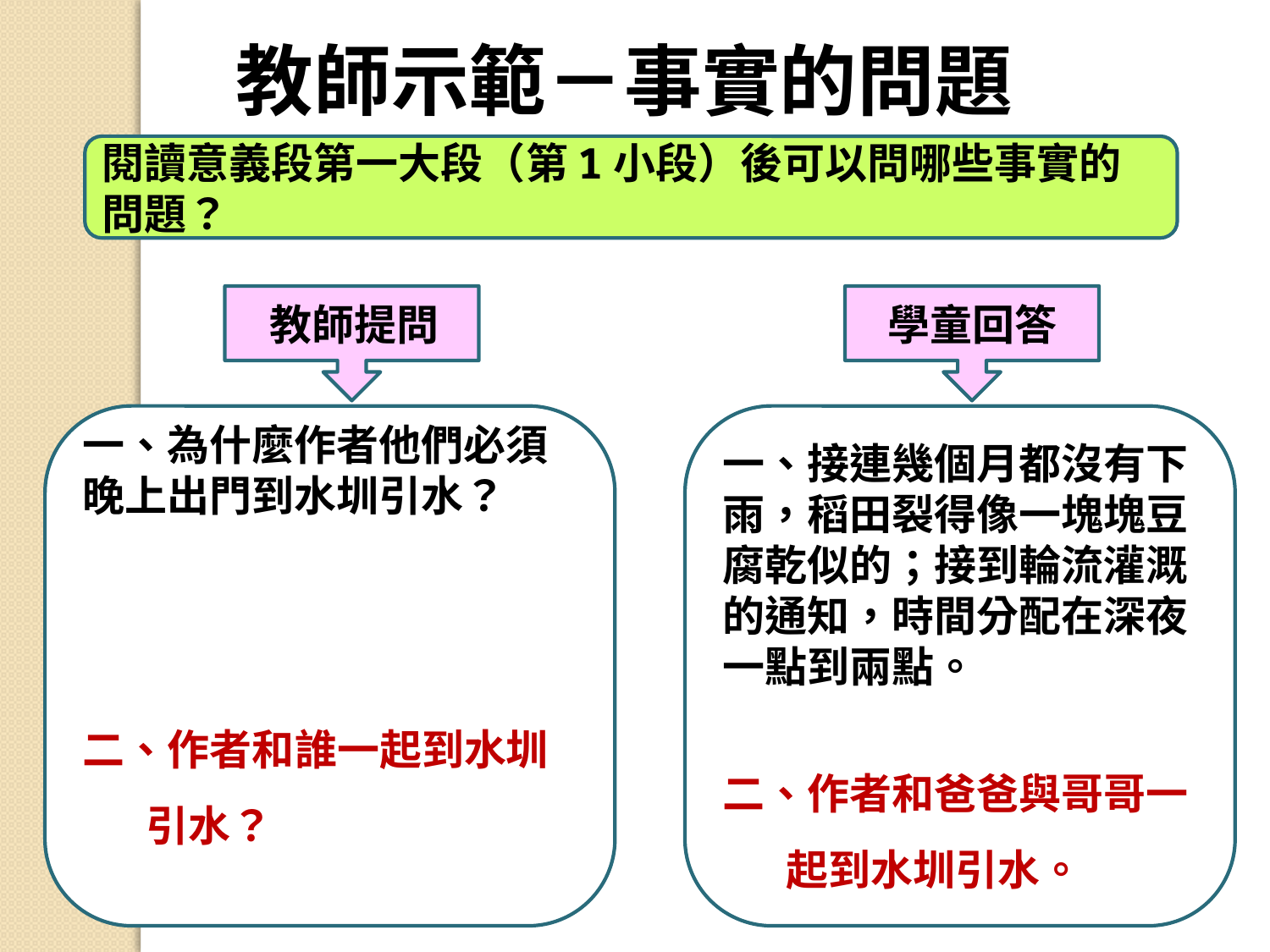

教師示範－事實的問題
閱讀意義段第一大段（第1小段）後可以問哪些事實的問題？
   教師提問
學童回答
一、為什麼作者他們必須晚上出門到水圳引水？

二、作者和誰一起到水圳引水？

一、接連幾個月都沒有下雨，稻田裂得像一塊塊豆腐乾似的；接到輪流灌溉的通知，時間分配在深夜一點到兩點。

二、作者和爸爸與哥哥一起到水圳引水。